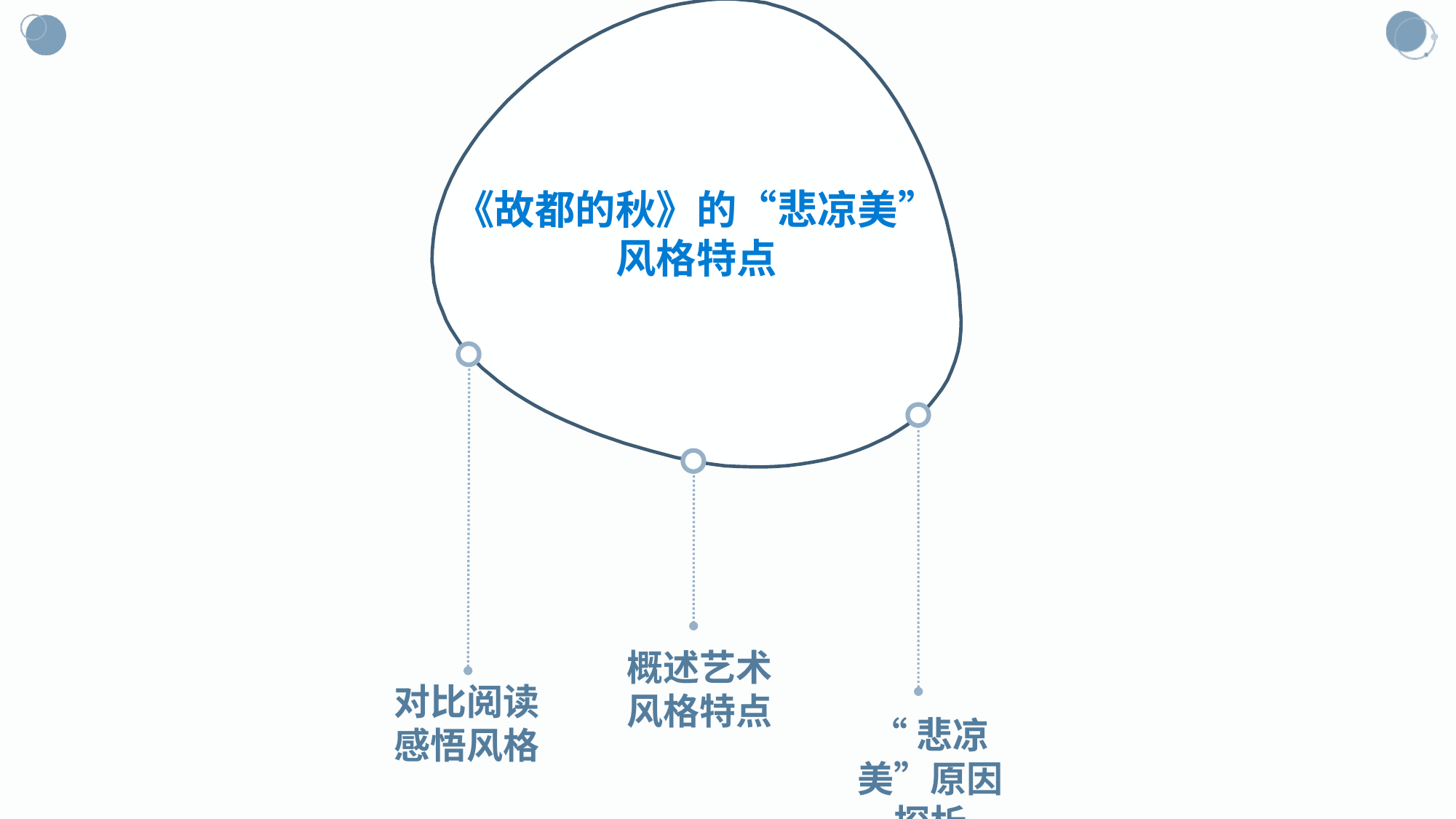

《故都的秋》的“悲凉美”风格特点

对比阅读
感悟风格

“悲凉美”原因探析

概述艺术
风格特点